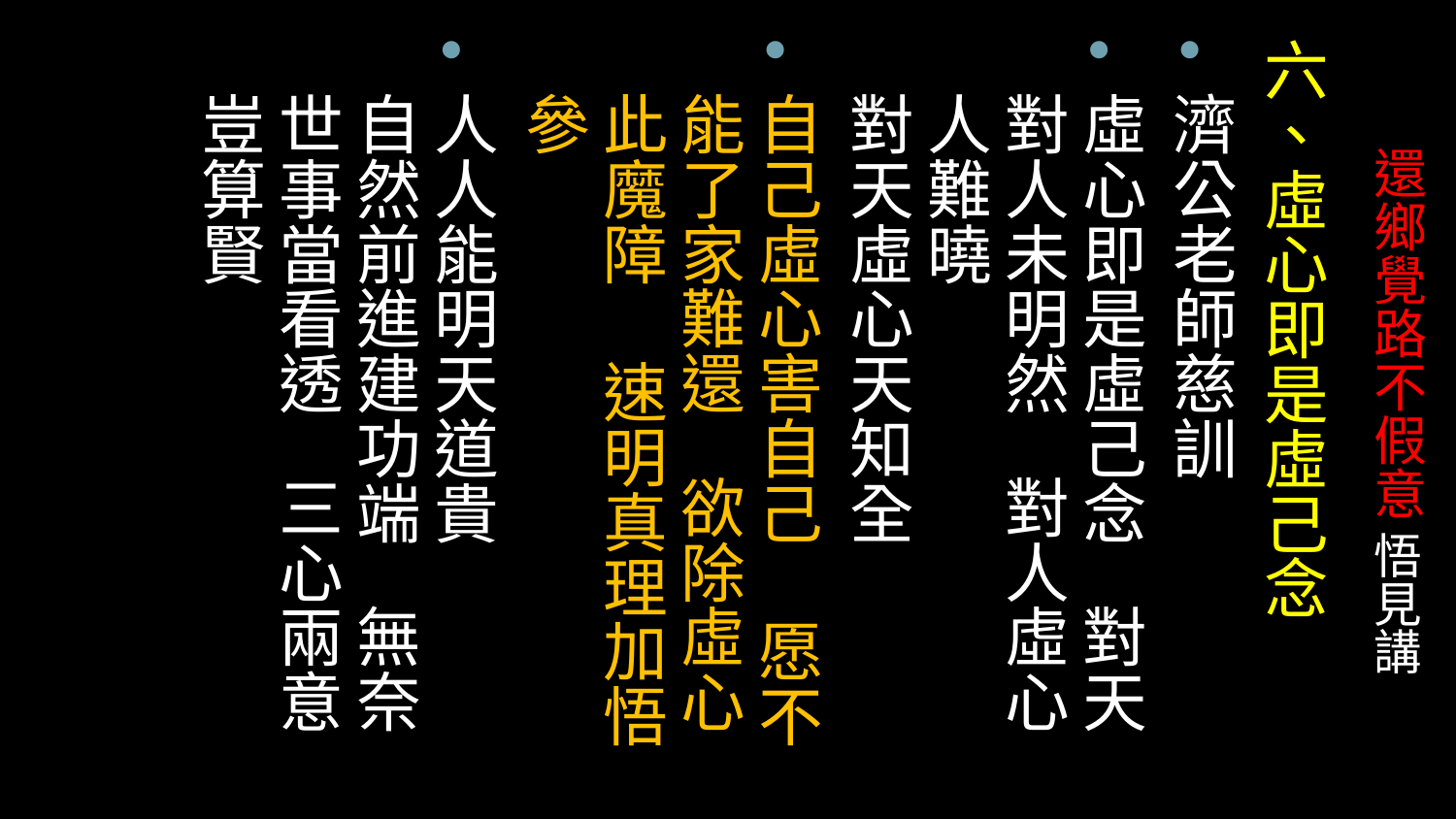

六、虛心即是虛己念
濟公老師慈訓
虛心即是虛己念    對天對人未明然    對人虛心人難曉
對天虛心天知全
自己虛心害自己     愿不能了家難還    欲除虛心此魔障     速明真理加悟參
人人能明天道貴
自然前進建功端    無奈世事當看透    三心兩意豈算賢

# 還鄉覺路不假意 悟見講